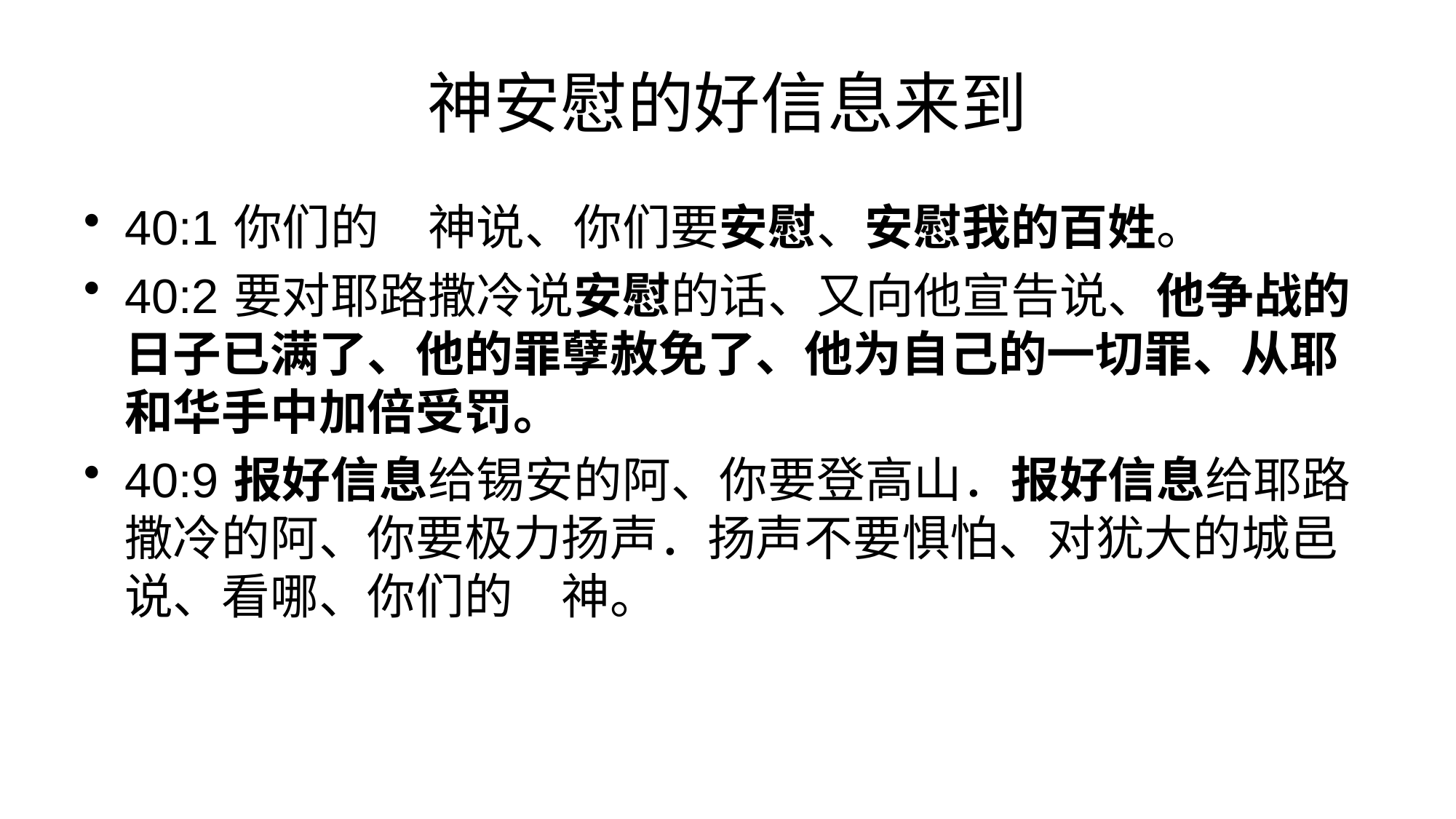

# 神安慰的好信息来到
40:1	你们的　神说、你们要安慰、安慰我的百姓。
40:2	要对耶路撒冷说安慰的话、又向他宣告说、他争战的日子已满了、他的罪孽赦免了、他为自己的一切罪、从耶和华手中加倍受罚。
40:9	报好信息给锡安的阿、你要登高山．报好信息给耶路撒冷的阿、你要极力扬声．扬声不要惧怕、对犹大的城邑说、看哪、你们的　神。